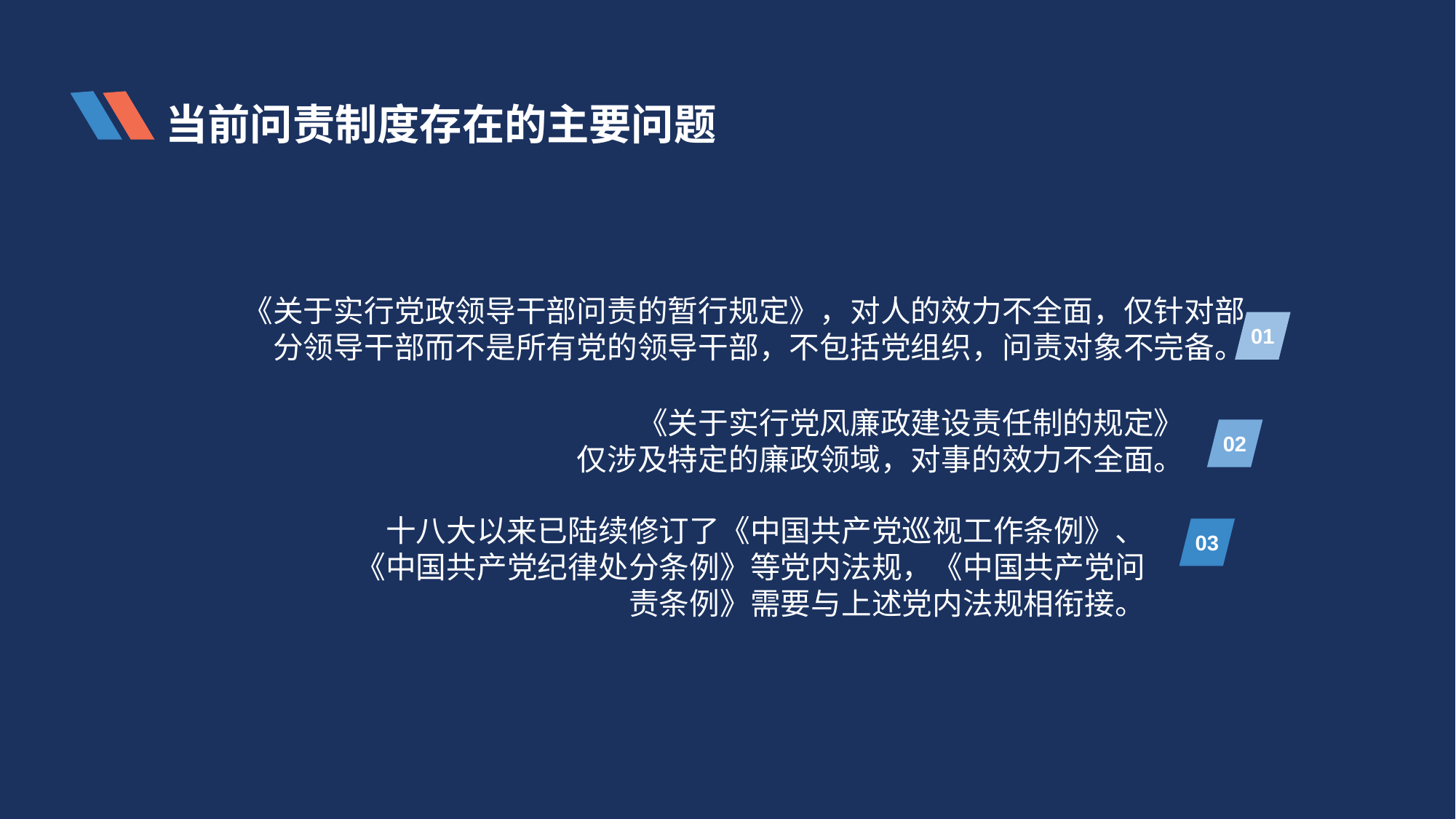

当前问责制度存在的主要问题

《关于实行党政领导干部问责的暂行规定》，对人的效力不全面，仅针对部分领导干部而不是所有党的领导干部，不包括党组织，问责对象不完备。
01
《关于实行党风廉政建设责任制的规定》
仅涉及特定的廉政领域，对事的效力不全面。
02
十八大以来已陆续修订了《中国共产党巡视工作条例》、《中国共产党纪律处分条例》等党内法规，《中国共产党问责条例》需要与上述党内法规相衔接。
03